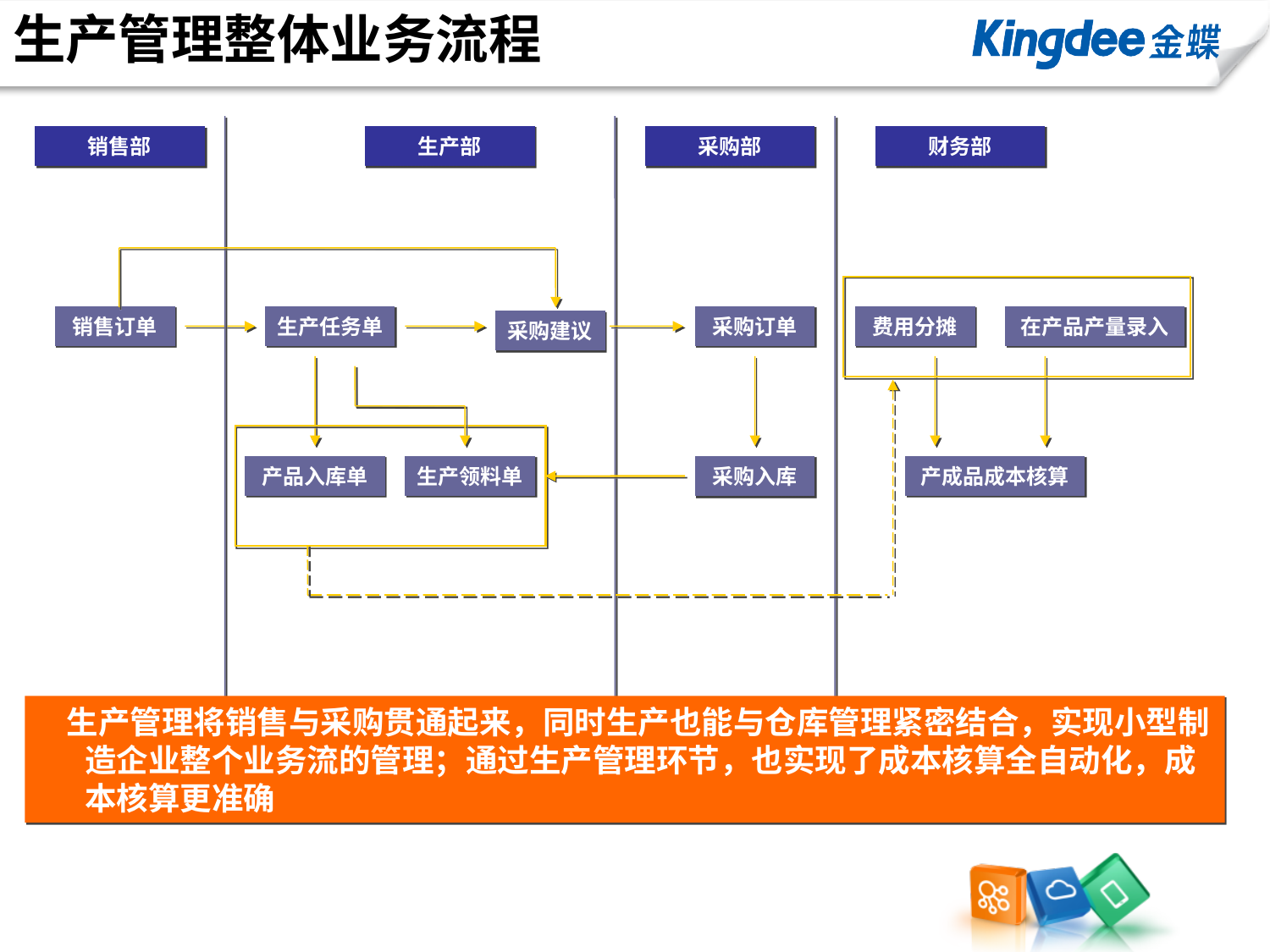

# 生产管理整体业务流程

生产部
采购部
财务部
销售部

销售订单
生产任务单
采购订单
费用分摊
在产品产量录入
采购建议

产品入库单
生产领料单
产成品成本核算
采购入库

   生产管理将销售与采购贯通起来，同时生产也能与仓库管理紧密结合，实现小型制造企业整个业务流的管理；通过生产管理环节，也实现了成本核算全自动化，成本核算更准确